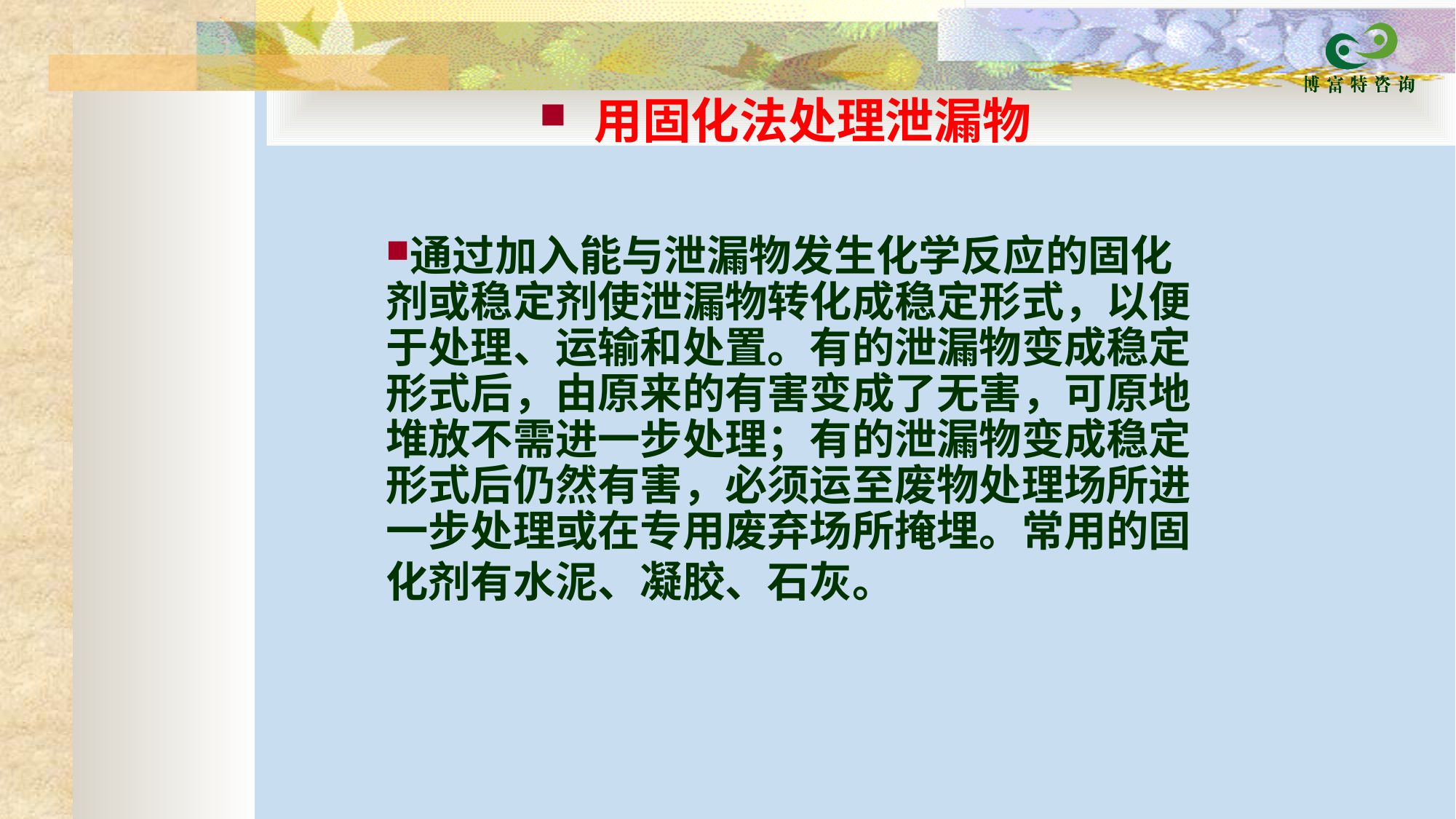

用固化法处理泄漏物
通过加入能与泄漏物发生化学反应的固化剂或稳定剂使泄漏物转化成稳定形式，以便于处理、运输和处置。有的泄漏物变成稳定形式后，由原来的有害变成了无害，可原地堆放不需进一步处理；有的泄漏物变成稳定形式后仍然有害，必须运至废物处理场所进一步处理或在专用废弃场所掩埋。常用的固化剂有水泥、凝胶、石灰。